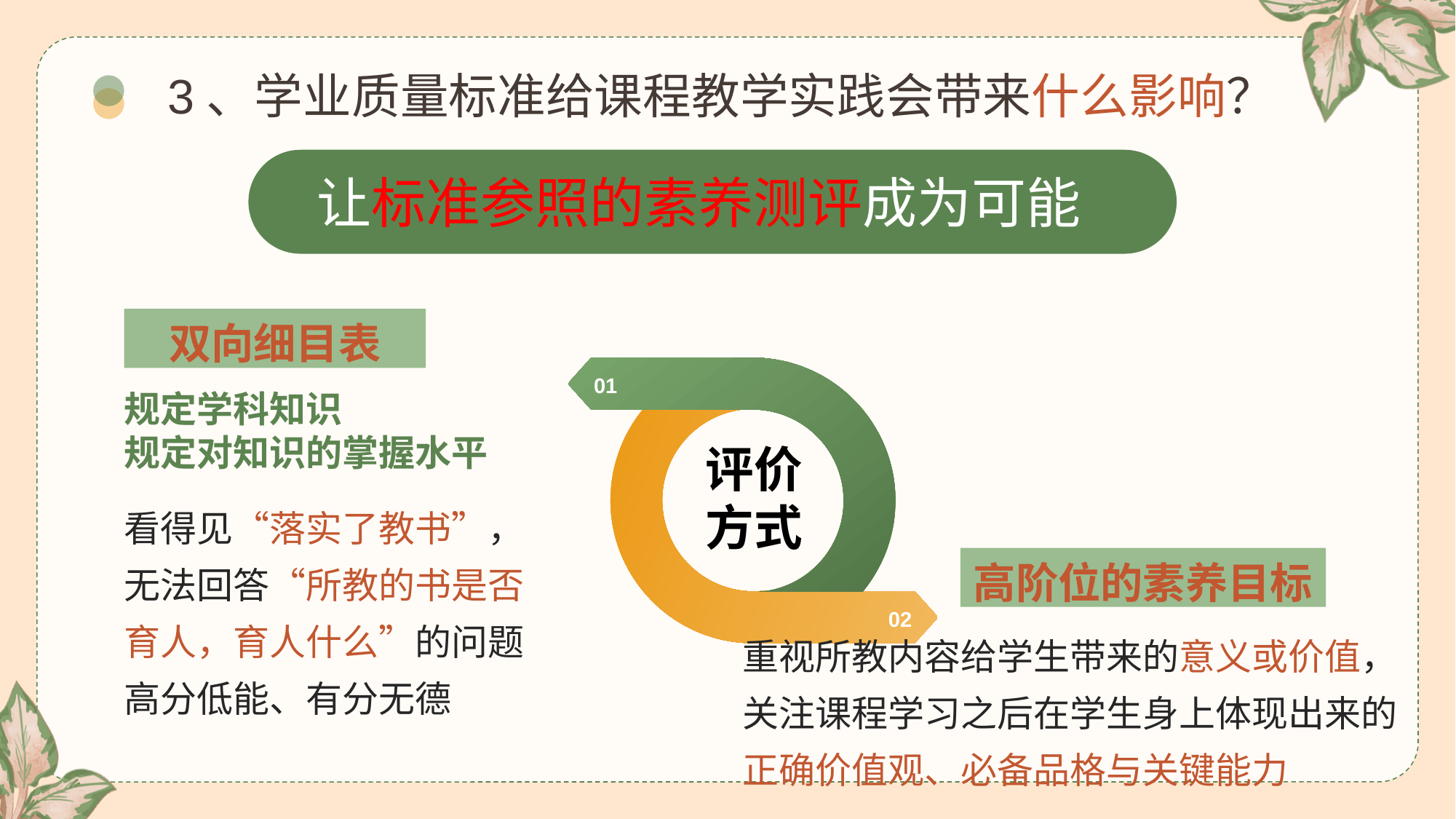

3、学业质量标准给课程教学实践会带来什么影响？

让标准参照的素养测评成为可能
双向细目表

01
规定学科知识
规定对知识的掌握水平

评价
方式
看得见“落实了教书”，无法回答“所教的书是否育人，育人什么”的问题
高分低能、有分无德

高阶位的素养目标
02
重视所教内容给学生带来的意义或价值，关注课程学习之后在学生身上体现出来的正确价值观、必备品格与关键能力
10